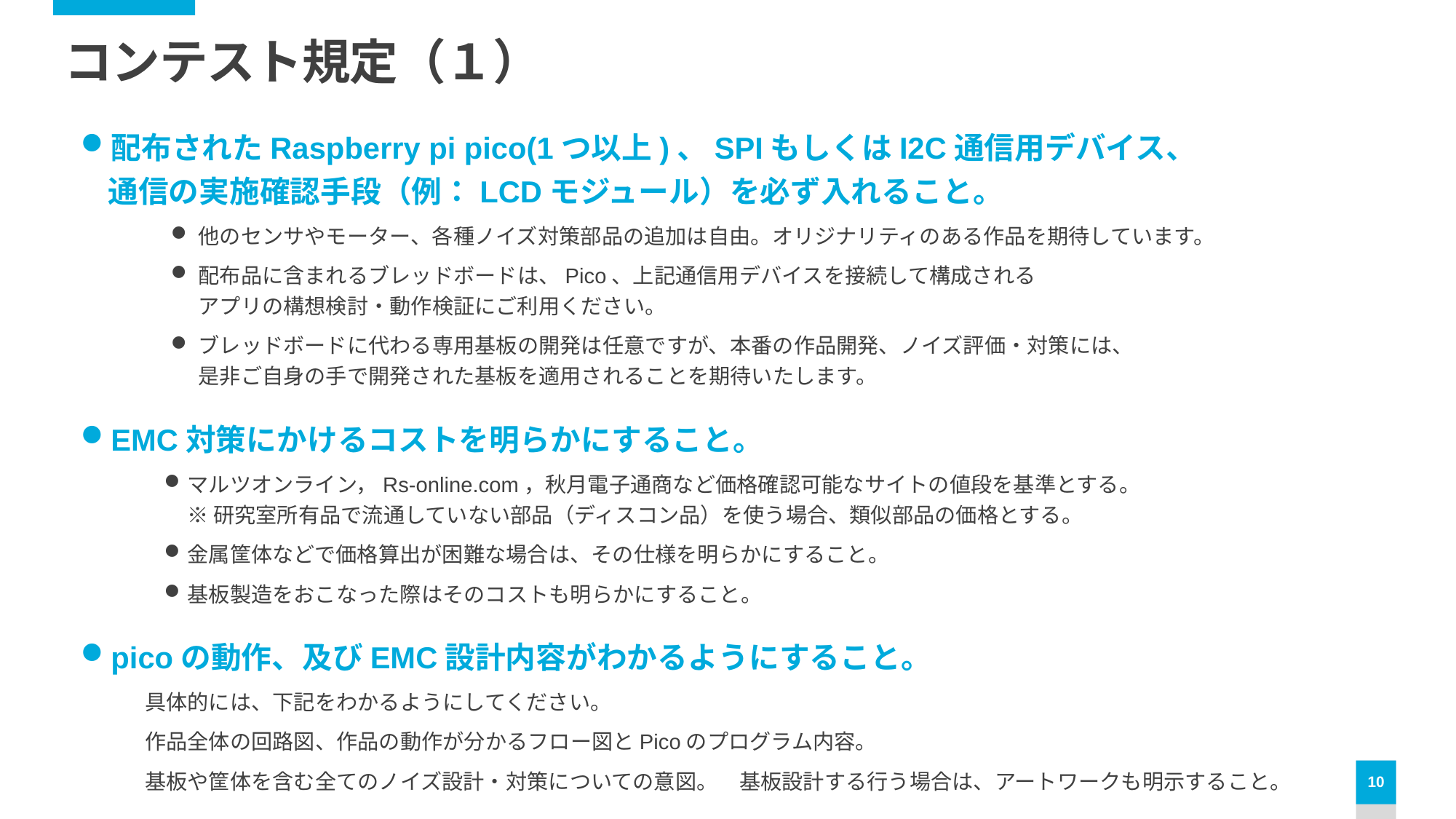

# コンテスト規定（１）
配布されたRaspberry pi pico(1つ以上)、SPIもしくはI2C通信用デバイス、
通信の実施確認手段（例：LCDモジュール）を必ず入れること。
他のセンサやモーター、各種ノイズ対策部品の追加は自由。オリジナリティのある作品を期待しています。
配布品に含まれるブレッドボードは、Pico、上記通信用デバイスを接続して構成される
アプリの構想検討・動作検証にご利用ください。
ブレッドボードに代わる専用基板の開発は任意ですが、本番の作品開発、ノイズ評価・対策には、
是非ご自身の手で開発された基板を適用されることを期待いたします。

EMC対策にかけるコストを明らかにすること。
マルツオンライン，Rs-online.com，秋月電子通商など価格確認可能なサイトの値段を基準とする。
※ 研究室所有品で流通していない部品（ディスコン品）を使う場合、類似部品の価格とする。
金属筐体などで価格算出が困難な場合は、その仕様を明らかにすること。
基板製造をおこなった際はそのコストも明らかにすること。

picoの動作、及びEMC設計内容がわかるようにすること。
具体的には、下記をわかるようにしてください。
作品全体の回路図、作品の動作が分かるフロー図とPicoのプログラム内容。
基板や筐体を含む全てのノイズ設計・対策についての意図。　基板設計する行う場合は、アートワークも明示すること。